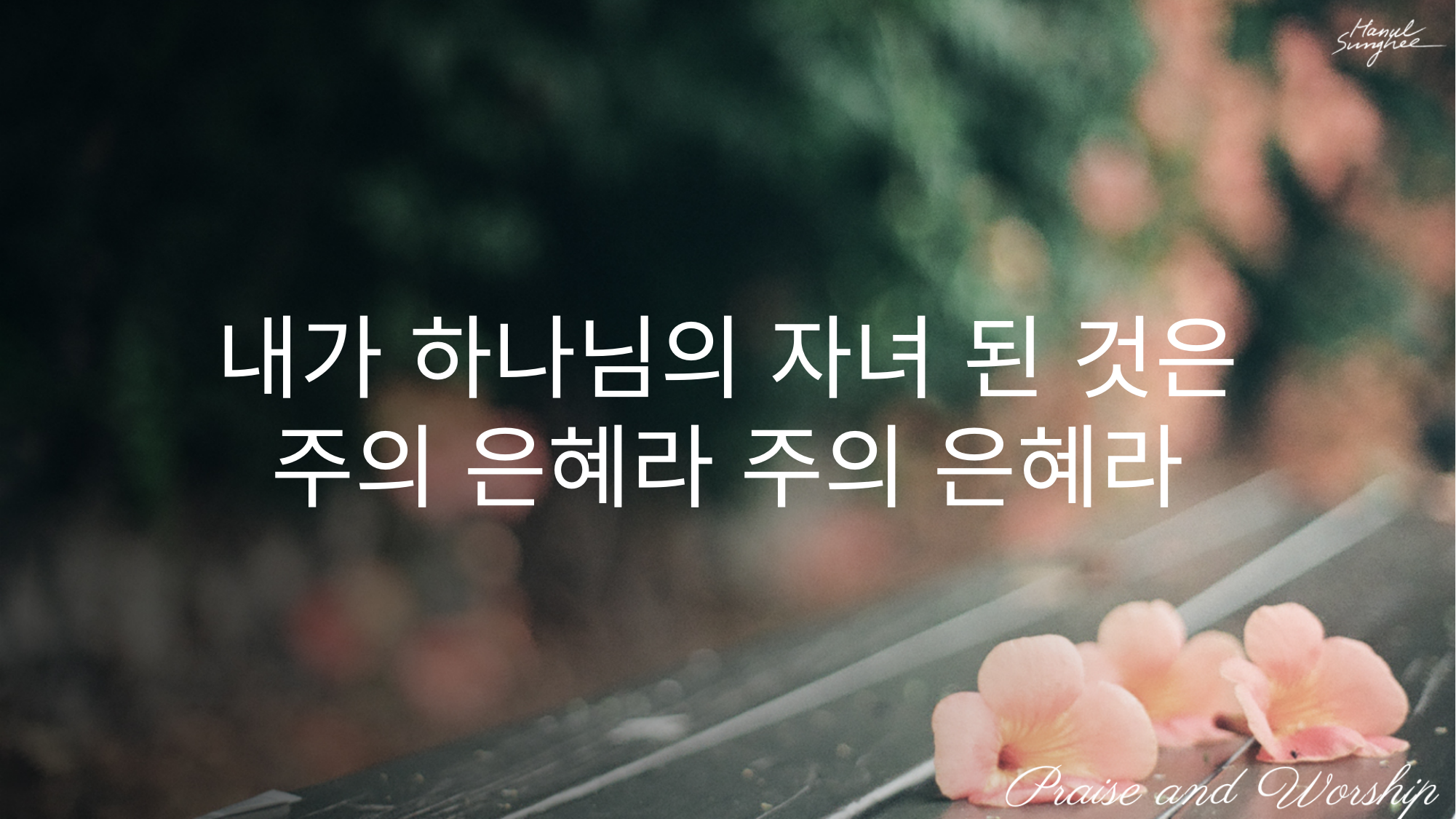

내가 하나님의 자녀 된 것은
주의 은혜라 주의 은혜라